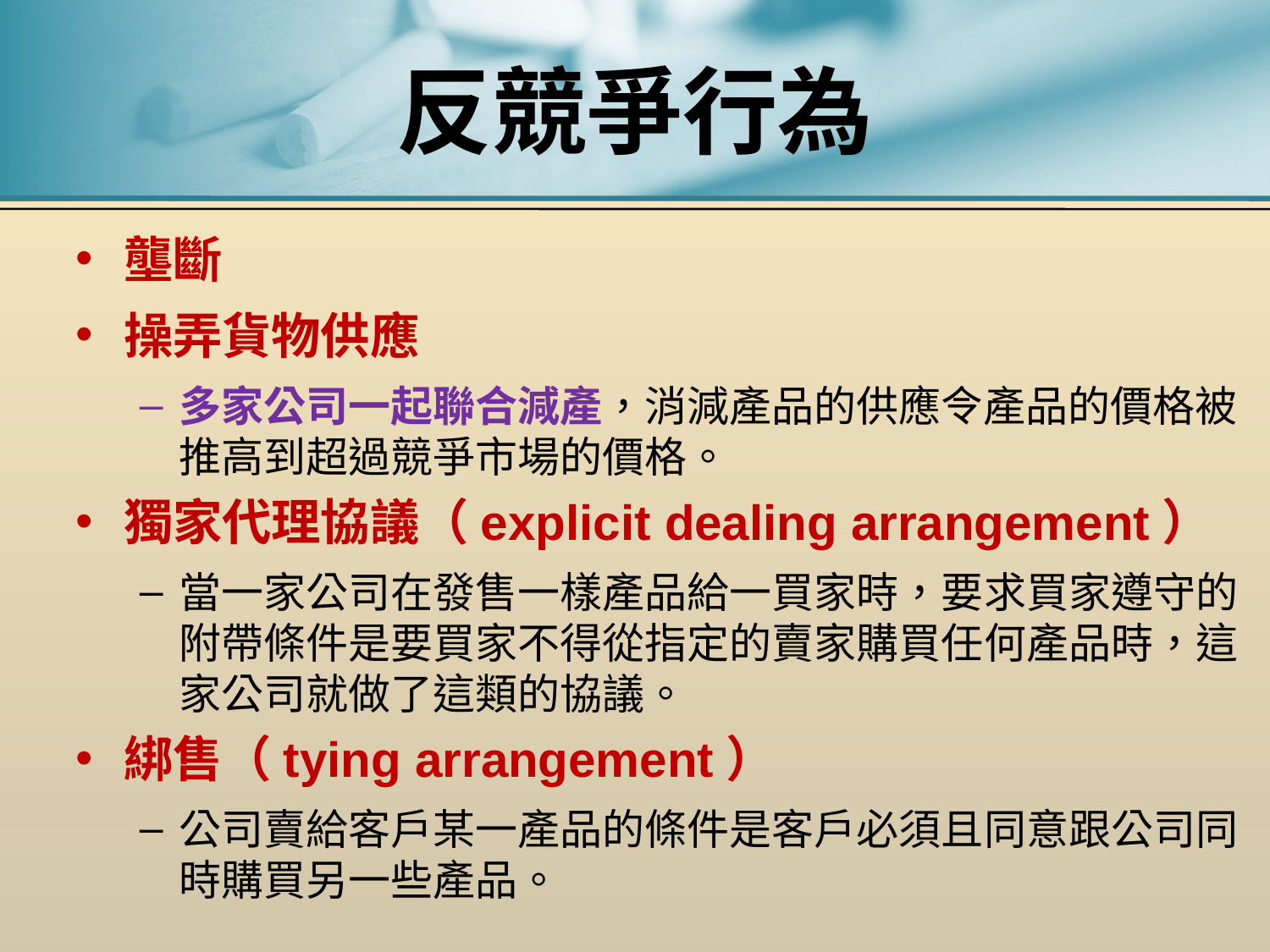

# 反競爭行為
壟斷
操弄貨物供應
多家公司一起聯合減產，消減產品的供應令產品的價格被推高到超過競爭市場的價格。
獨家代理協議（explicit dealing arrangement）
當一家公司在發售一樣產品給一買家時，要求買家遵守的附帶條件是要買家不得從指定的賣家購買任何產品時，這家公司就做了這類的協議。
綁售（tying arrangement）
公司賣給客戶某一產品的條件是客戶必須且同意跟公司同時購買另一些產品。